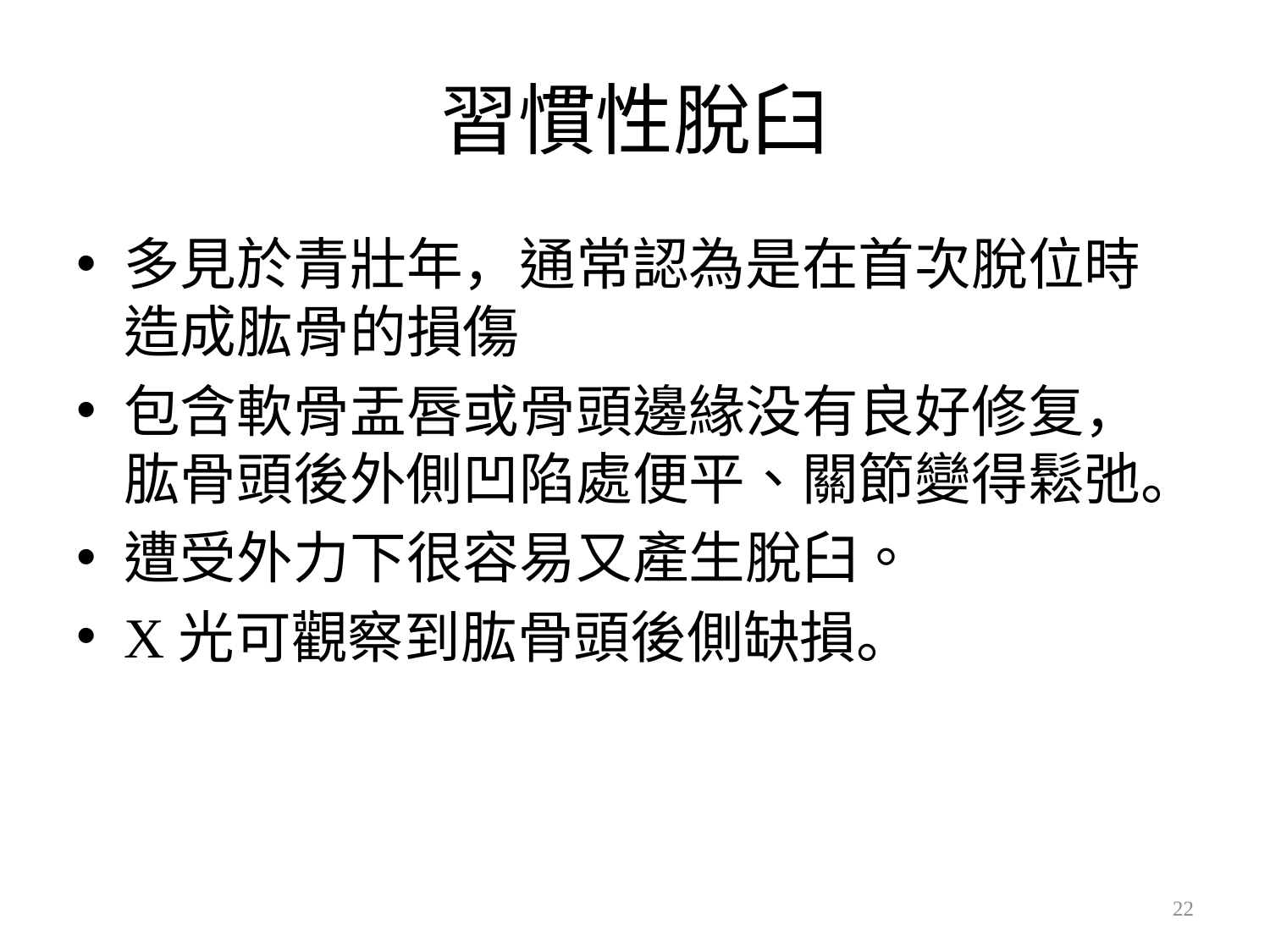

# 習慣性脫臼
多見於青壯年，通常認為是在首次脫位時造成肱骨的損傷
包含軟骨盂唇或骨頭邊緣没有良好修复，肱骨頭後外側凹陷處便平、關節變得鬆弛。
遭受外力下很容易又產生脫臼。
X光可觀察到肱骨頭後側缺損。

22